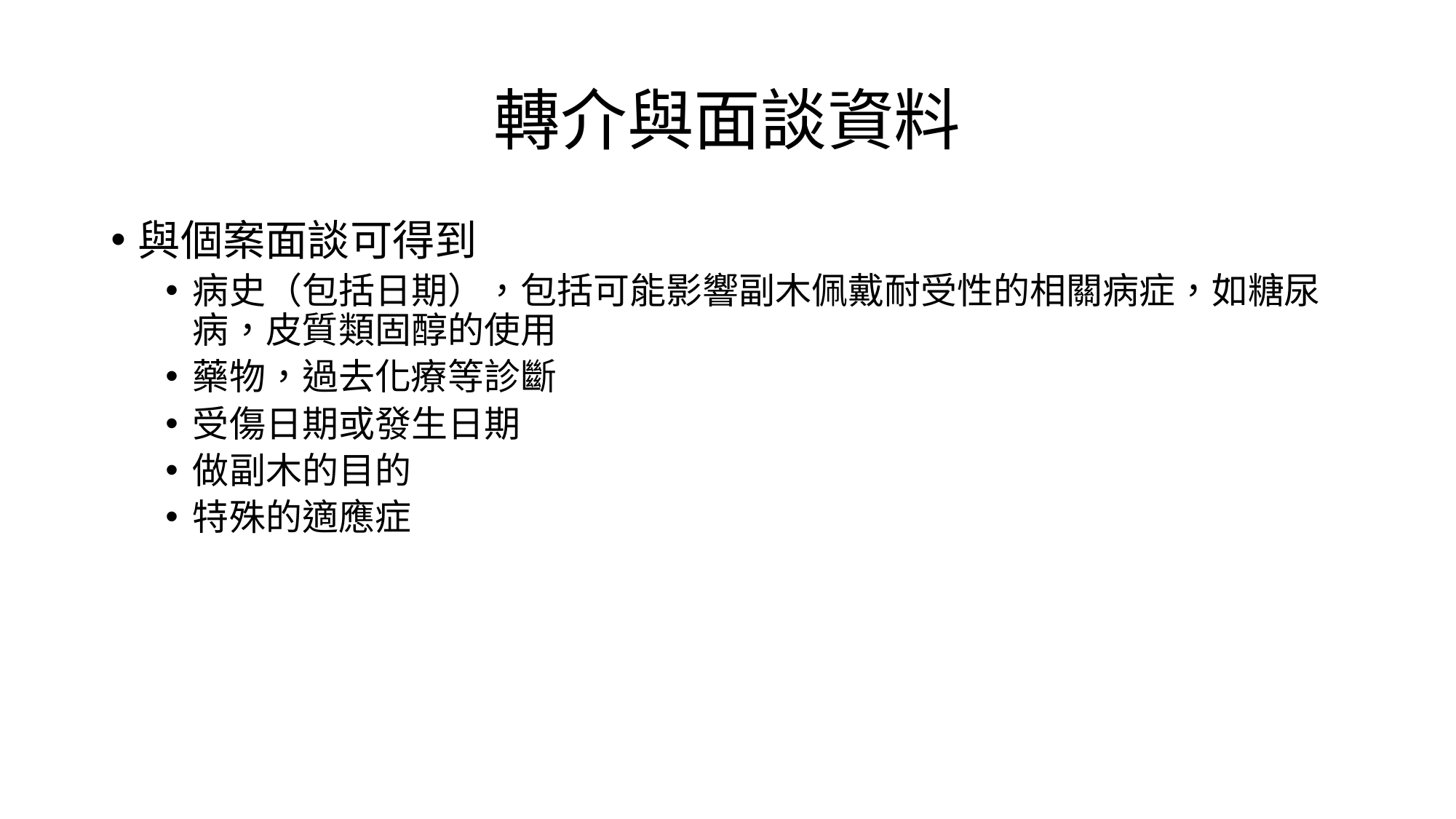

# 轉介與面談資料
與個案面談可得到
病史（包括日期），包括可能影響副木佩戴耐受性的相關病症，如糖尿病，皮質類固醇的使用
藥物，過去化療等診斷
受傷日期或發生日期
做副木的目的
特殊的適應症